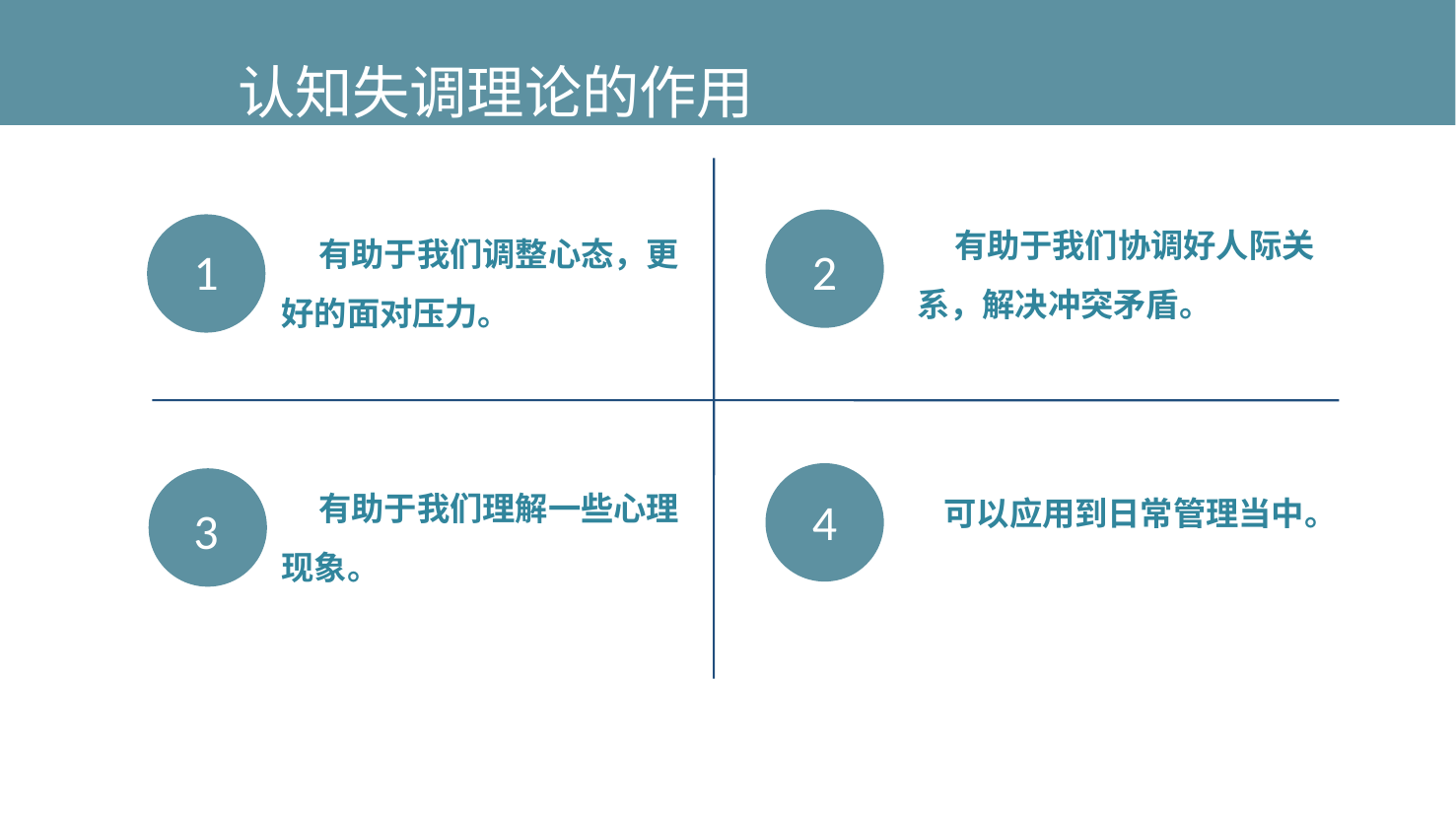

此处添加标题

认知失调理论的作用
03
03
03

    有助于我们调整心态，更好的面对压力。

    有助于我们协调好人际关系，解决冲突矛盾。
1
2
    有助于我们理解一些心理现象。
    可以应用到日常管理当中。
4
3